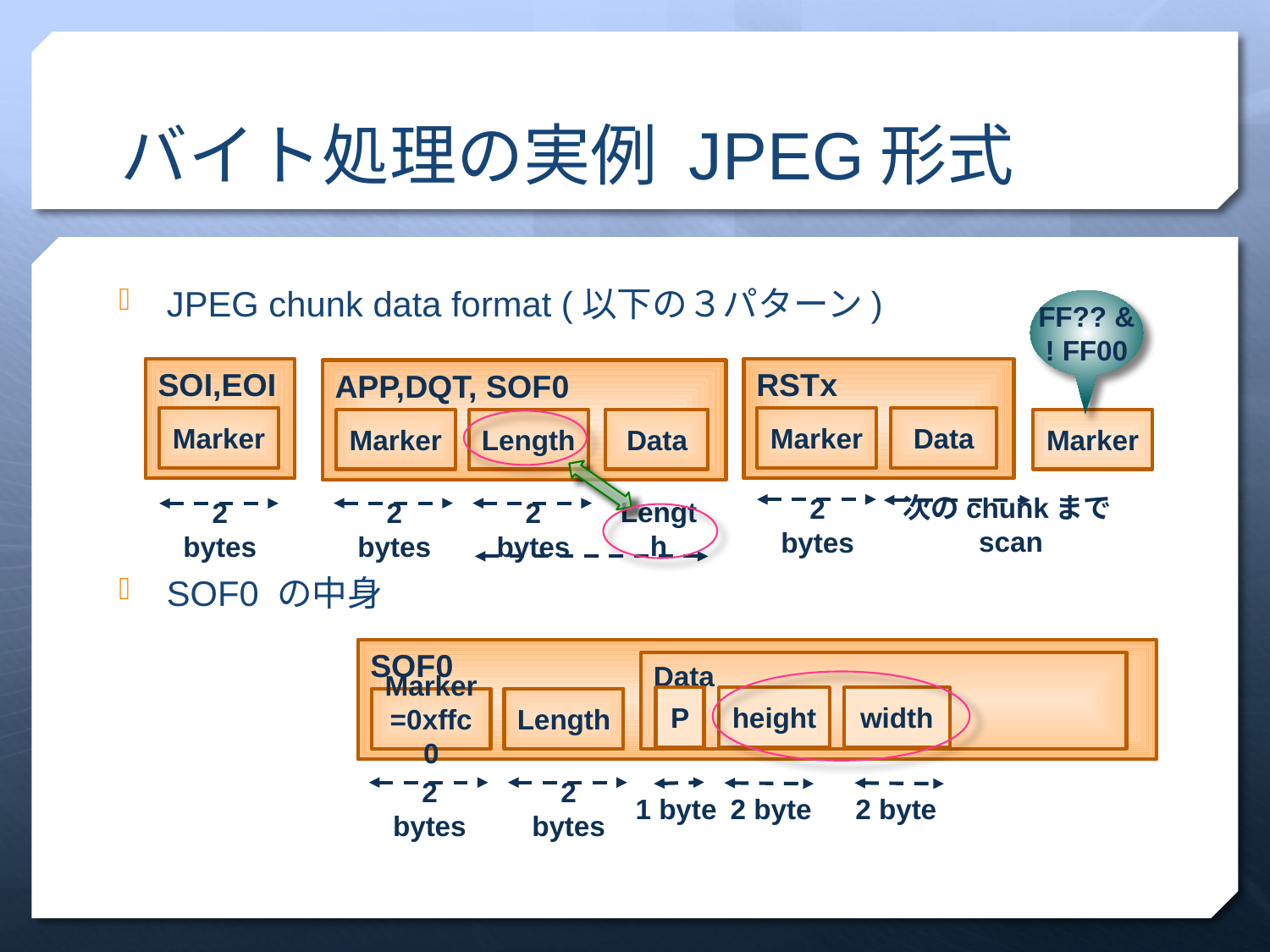

# バイト処理の実例 JPEG形式
JPEG chunk data format (以下の３パターン)

SOF0 の中身

FF?? &
! FF00
SOI,EOI
RSTx
APP,DQT, SOF0

Marker
Marker
Data
Marker
Length
Data
Marker

次のchunkまでscan
2 bytes
Length
2 bytes
2 bytes
2 bytes

SOF0
Data

P
height
width
Marker
=0xffc0
Length
2 bytes
2 bytes
1 byte
2 byte
2 byte